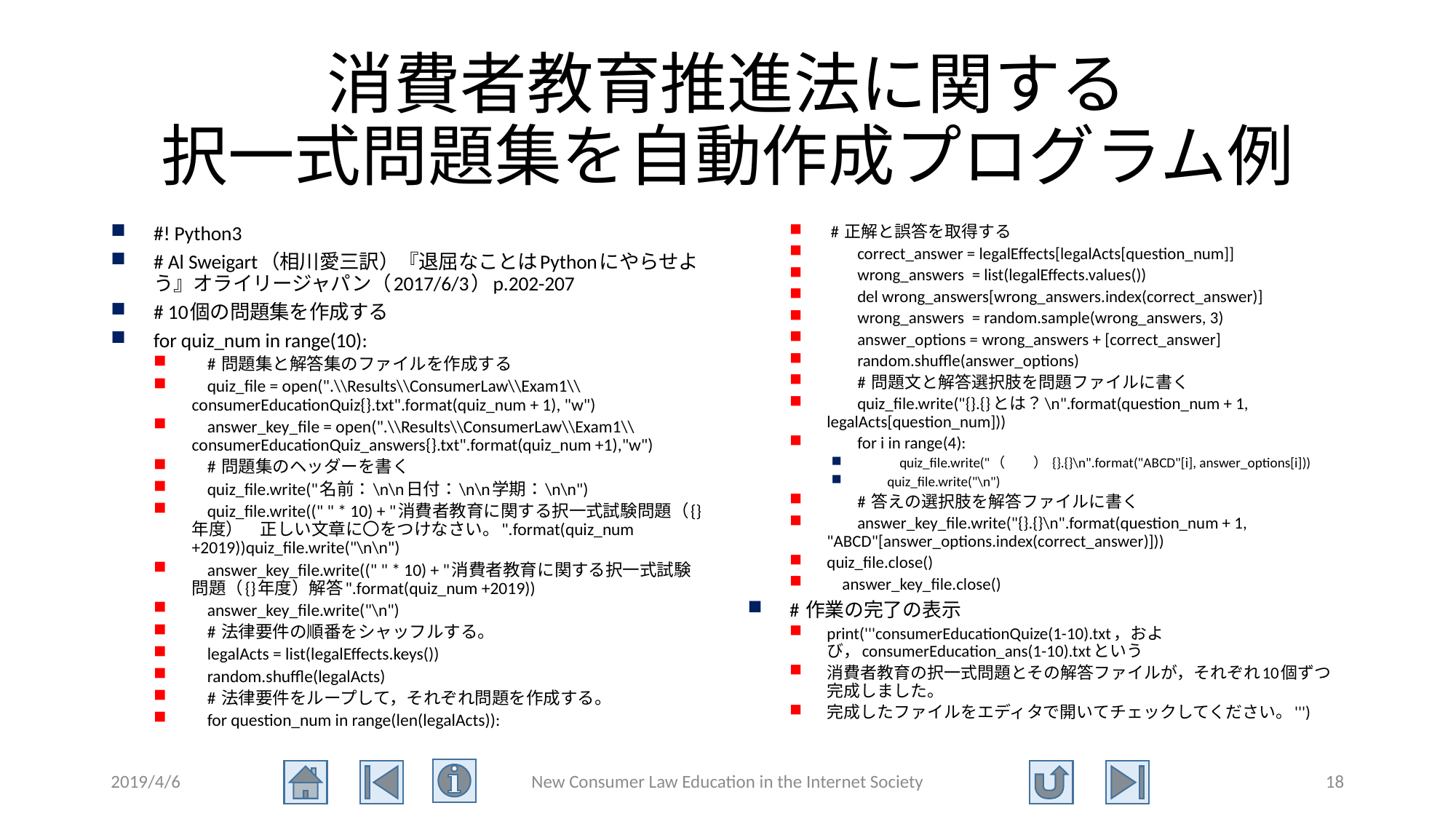

# 消費者教育推進法に関する 択一式問題集を自動作成プログラム例
#! Python3
# Al Sweigart（相川愛三訳）『退屈なことはPythonにやらせよう』オライリージャパン（2017/6/3）p.202-207
# 10個の問題集を作成する
for quiz_num in range(10):
    # 問題集と解答集のファイルを作成する
    quiz_file = open(".\\Results\\ConsumerLaw\\Exam1\\consumerEducationQuiz{}.txt".format(quiz_num + 1), "w")
    answer_key_file = open(".\\Results\\ConsumerLaw\\Exam1\\consumerEducationQuiz_answers{}.txt".format(quiz_num +1),"w")
    # 問題集のヘッダーを書く
    quiz_file.write("名前：\n\n日付：\n\n学期：\n\n")
    quiz_file.write((" " * 10) + "消費者教育に関する択一式試験問題（{}年度）　正しい文章に〇をつけなさい。".format(quiz_num +2019))quiz_file.write("\n\n")
    answer_key_file.write((" " * 10) + "消費者教育に関する択一式試験問題（{}年度）解答".format(quiz_num +2019))
    answer_key_file.write("\n")
    # 法律要件の順番をシャッフルする。
    legalActs = list(legalEffects.keys())
    random.shuffle(legalActs)
    # 法律要件をループして，それぞれ問題を作成する。
    for question_num in range(len(legalActs)):
 # 正解と誤答を取得する
        correct_answer = legalEffects[legalActs[question_num]]
        wrong_answers  = list(legalEffects.values())
        del wrong_answers[wrong_answers.index(correct_answer)]
        wrong_answers  = random.sample(wrong_answers, 3)
        answer_options = wrong_answers + [correct_answer]
        random.shuffle(answer_options)
        # 問題文と解答選択肢を問題ファイルに書く
        quiz_file.write("{}.{}とは？\n".format(question_num + 1, legalActs[question_num]))
        for i in range(4):
            quiz_file.write("（　　） {}.{}\n".format("ABCD"[i], answer_options[i]))
        quiz_file.write("\n")
        # 答えの選択肢を解答ファイルに書く
        answer_key_file.write("{}.{}\n".format(question_num + 1, "ABCD"[answer_options.index(correct_answer)]))
quiz_file.close()
    answer_key_file.close()
# 作業の完了の表示
print('''consumerEducationQuize(1-10).txt，および，consumerEducation_ans(1-10).txtという
消費者教育の択一式問題とその解答ファイルが，それぞれ10個ずつ完成しました。
完成したファイルをエディタで開いてチェックしてください。''')
2019/4/6
New Consumer Law Education in the Internet Society
18